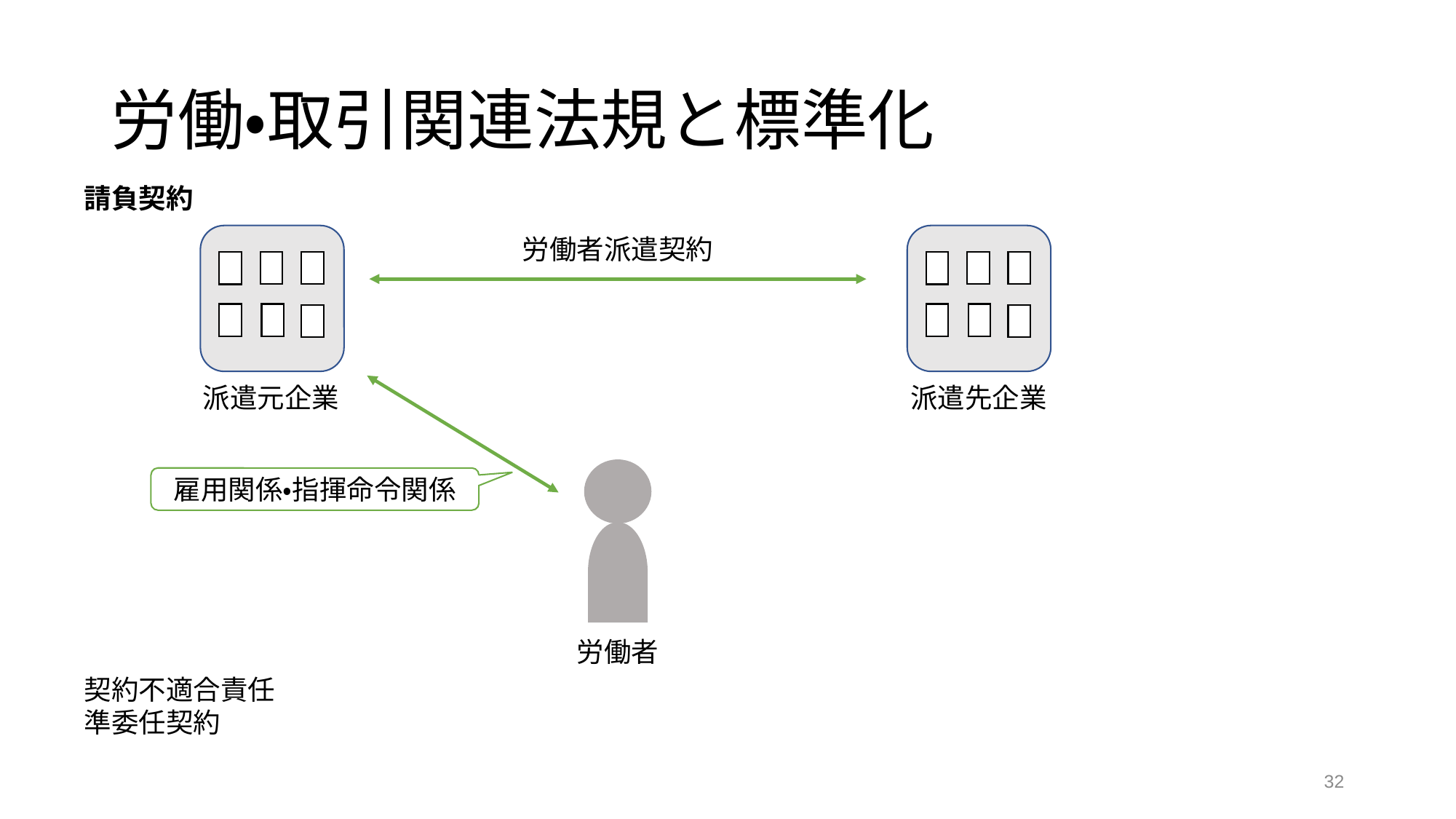

# 労働・取引関連法規と標準化
請負契約

契約不適合責任
準委任契約

労働者派遣契約
派遣元企業
派遣先企業

雇用関係・指揮命令関係
労働者
32